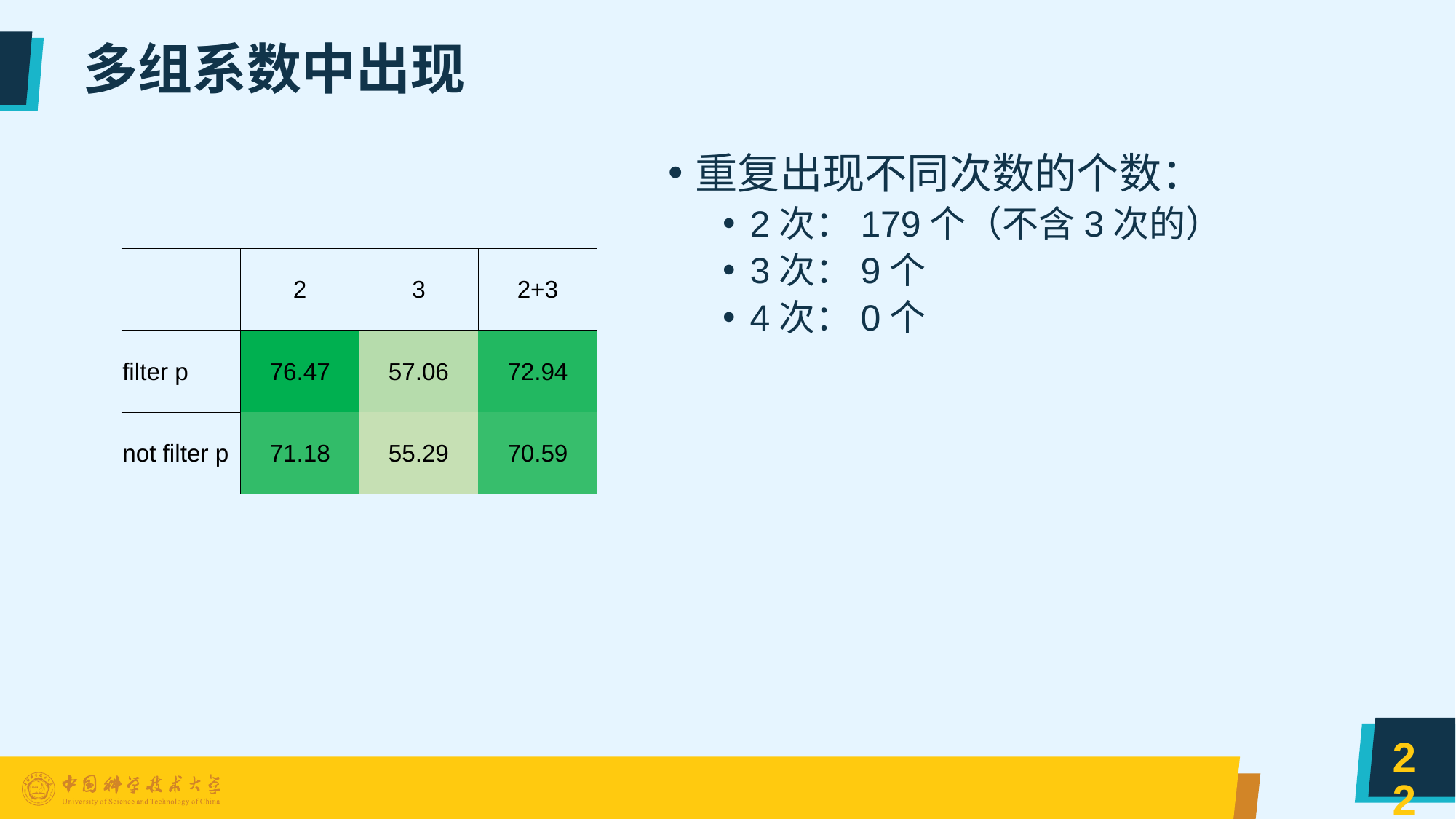

# 多组系数中出现
重复出现不同次数的个数：
2次：179个（不含3次的）
3次：9个
4次：0个
|  | 2 | 3 | 2+3 |
| --- | --- | --- | --- |
| filter p | 76.47 | 57.06 | 72.94 |
| not filter p | 71.18 | 55.29 | 70.59 |
22